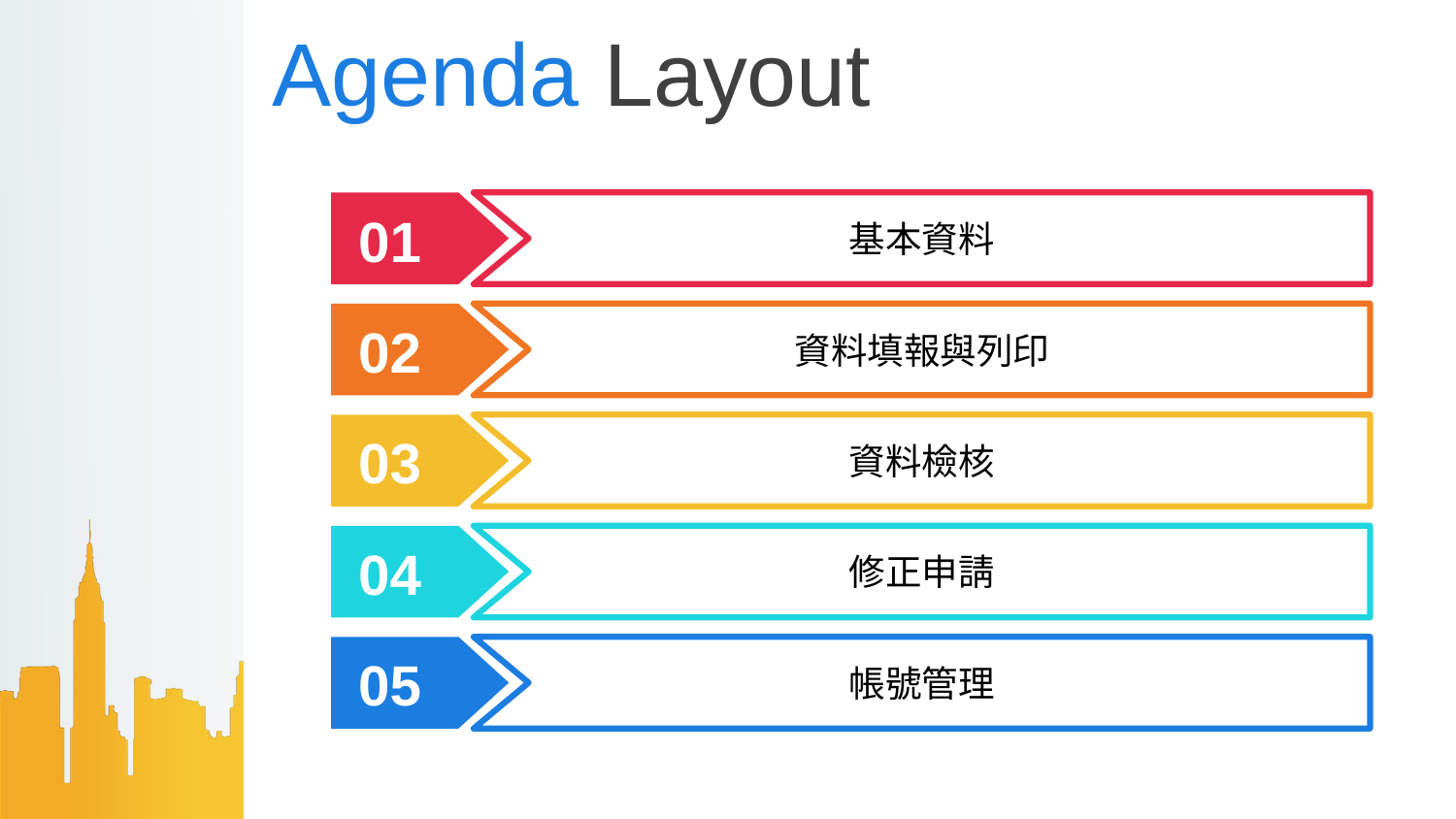

# Agenda Layout

基本資料
01

資料填報與列印
02

資料檢核
03

修正申請
04

帳號管理
05